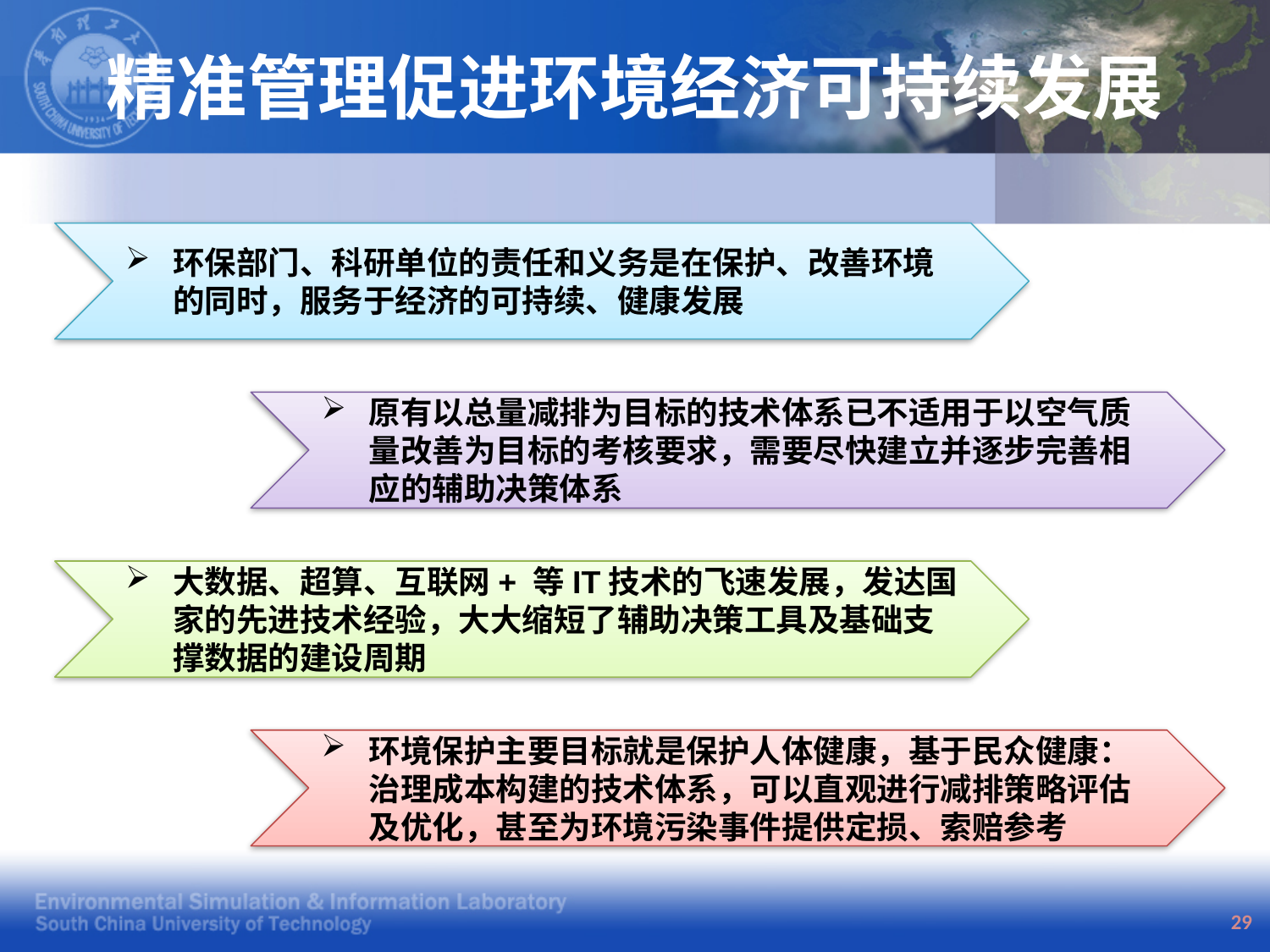

# 精准管理促进环境经济可持续发展
环保部门、科研单位的责任和义务是在保护、改善环境的同时，服务于经济的可持续、健康发展
原有以总量减排为目标的技术体系已不适用于以空气质量改善为目标的考核要求，需要尽快建立并逐步完善相应的辅助决策体系
大数据、超算、互联网+ 等IT技术的飞速发展，发达国家的先进技术经验，大大缩短了辅助决策工具及基础支撑数据的建设周期
环境保护主要目标就是保护人体健康，基于民众健康：治理成本构建的技术体系，可以直观进行减排策略评估及优化，甚至为环境污染事件提供定损、索赔参考
29